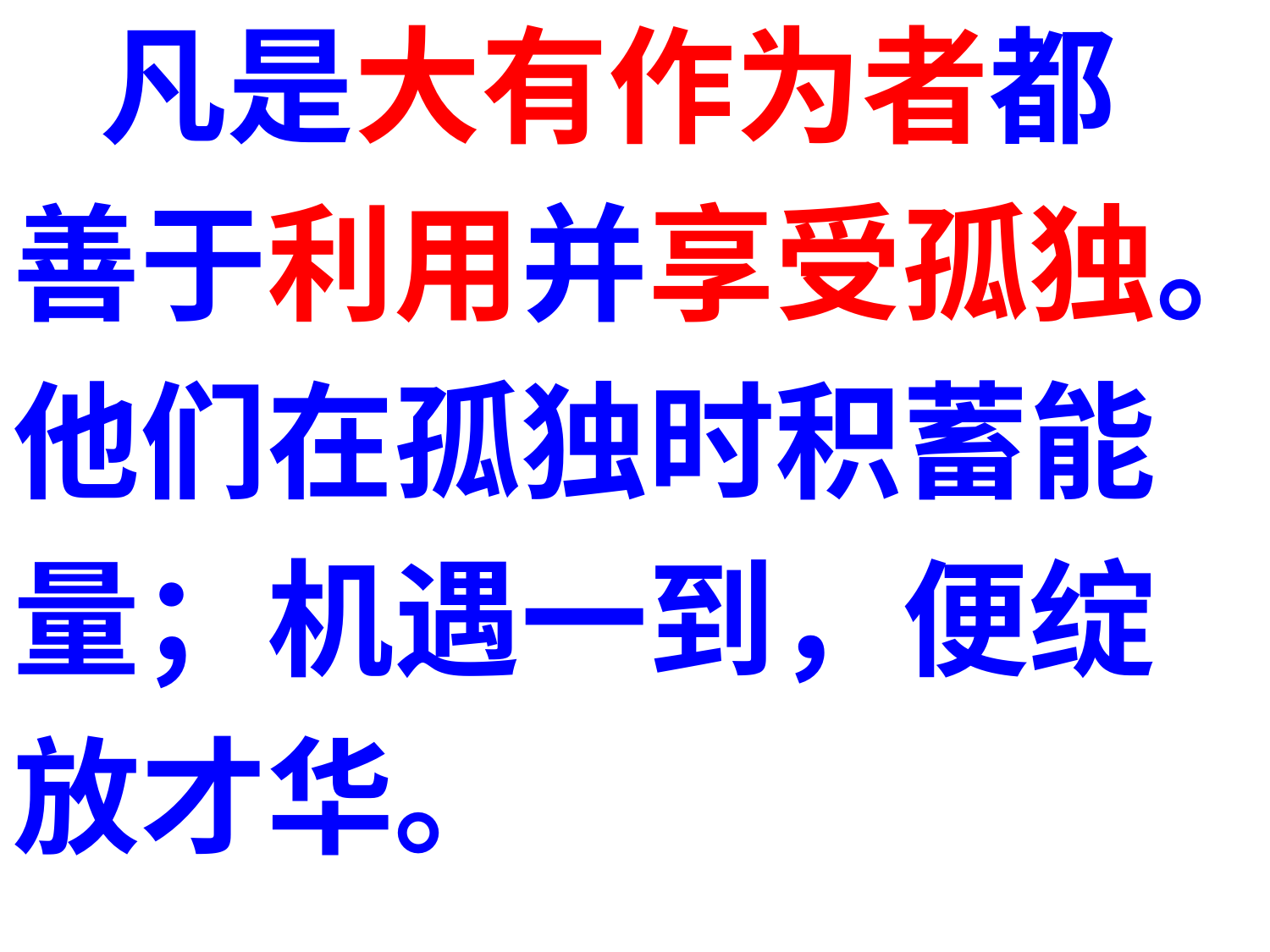

凡是大有作为者都
善于利用并享受孤独。
他们在孤独时积蓄能
量；机遇一到，便绽
放才华。